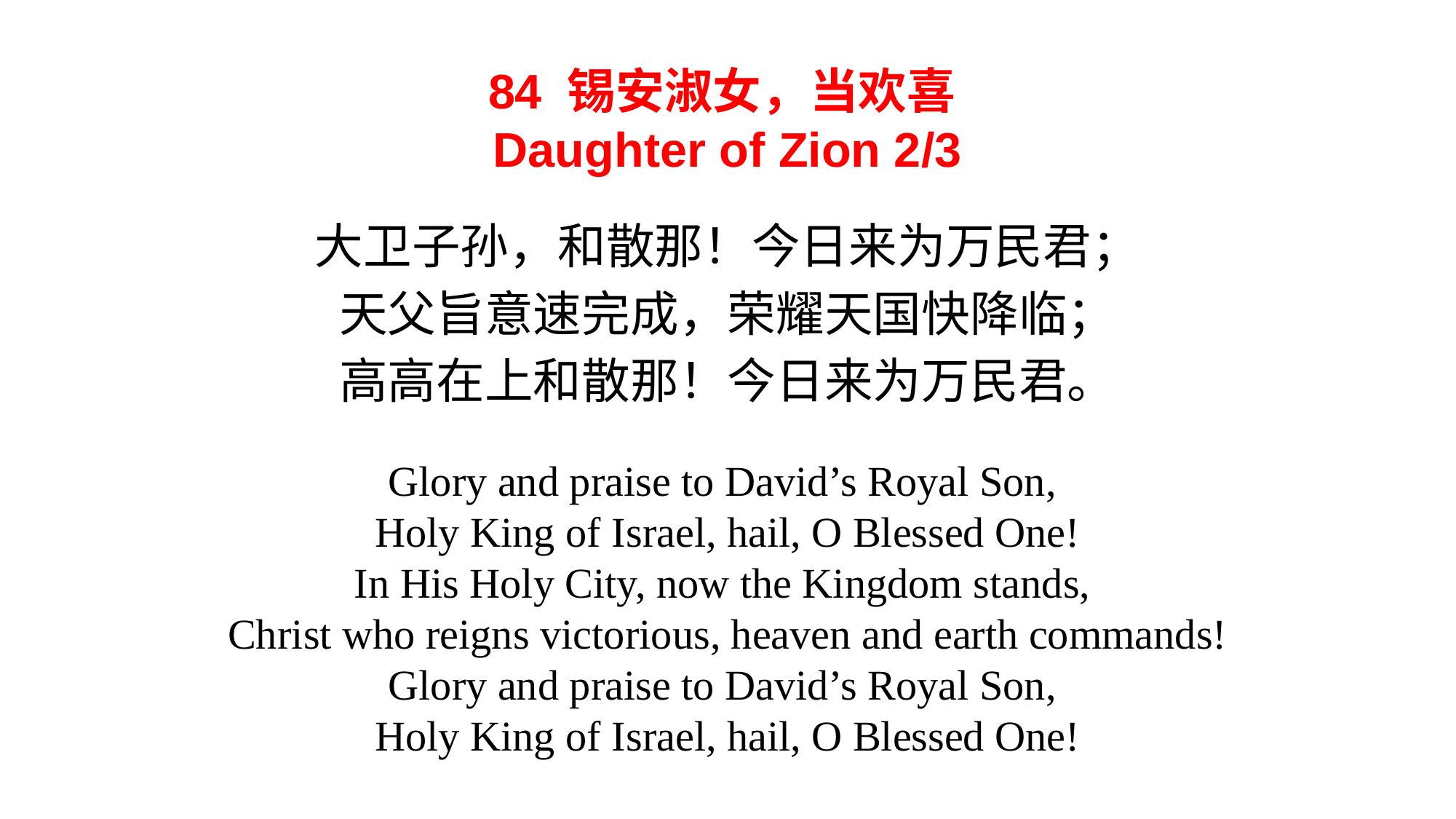

84 锡安淑女，当欢喜
Daughter of Zion 2/3

大卫子孙，和散那！今日来为万民君；
天父旨意速完成，荣耀天国快降临；
高高在上和散那！今日来为万民君。

Glory and praise to David’s Royal Son,
Holy King of Israel, hail, O Blessed One!
In His Holy City, now the Kingdom stands,
Christ who reigns victorious, heaven and earth commands!
Glory and praise to David’s Royal Son,
Holy King of Israel, hail, O Blessed One!